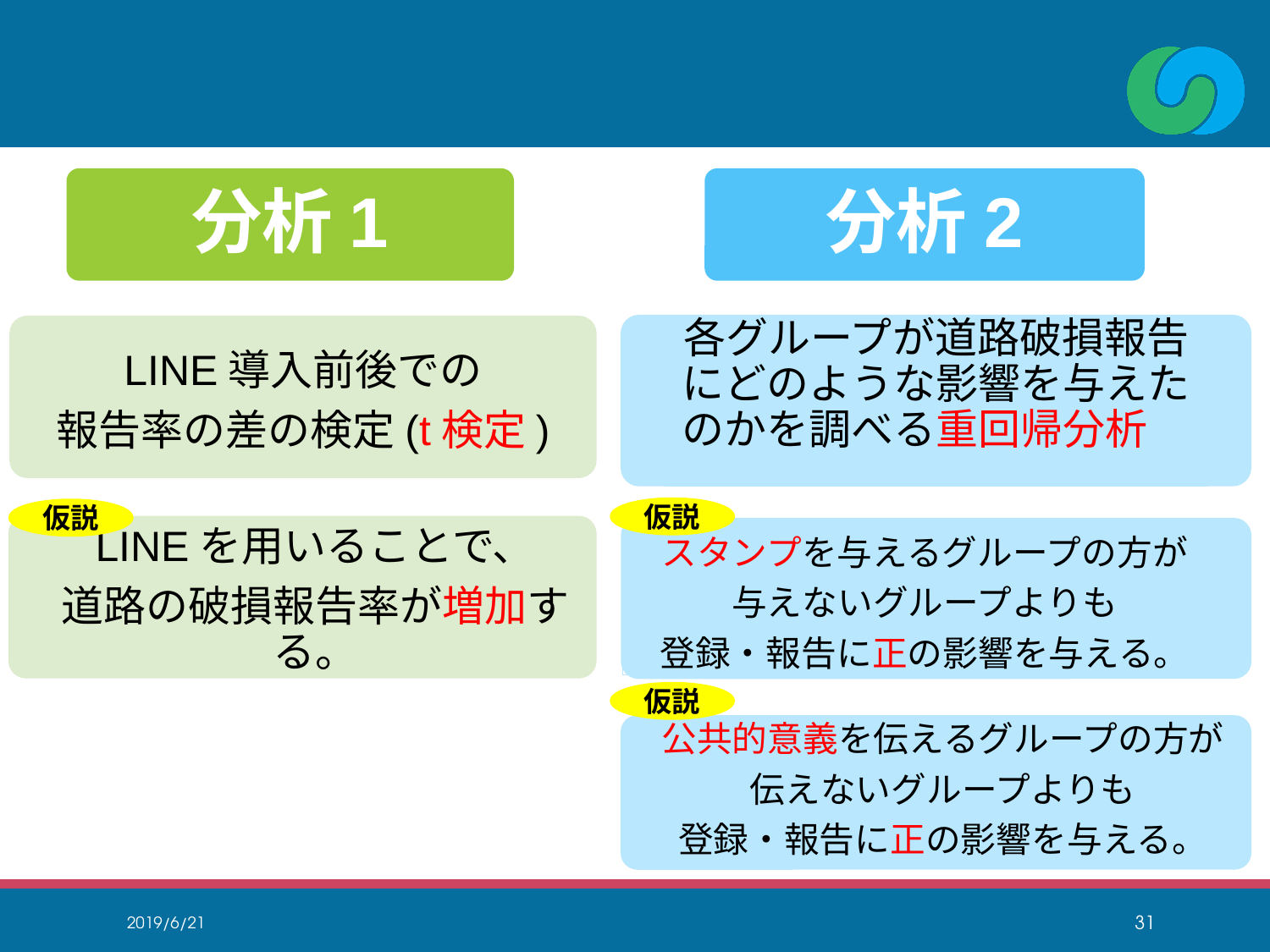

分析1

分析2

各グループが道路破損報告にどのような影響を与えたのかを調べる重回帰分析

LINE導入前後での
報告率の差の検定(t検定)
仮説
仮説

LINEを用いることで、
道路の破損報告率が増加する。

スタンプを与えるグループの方が
与えないグループよりも
登録・報告に正の影響を与える。
仮説

公共的意義を伝えるグループの方が
伝えないグループよりも
登録・報告に正の影響を与える。
2019/6/21
31